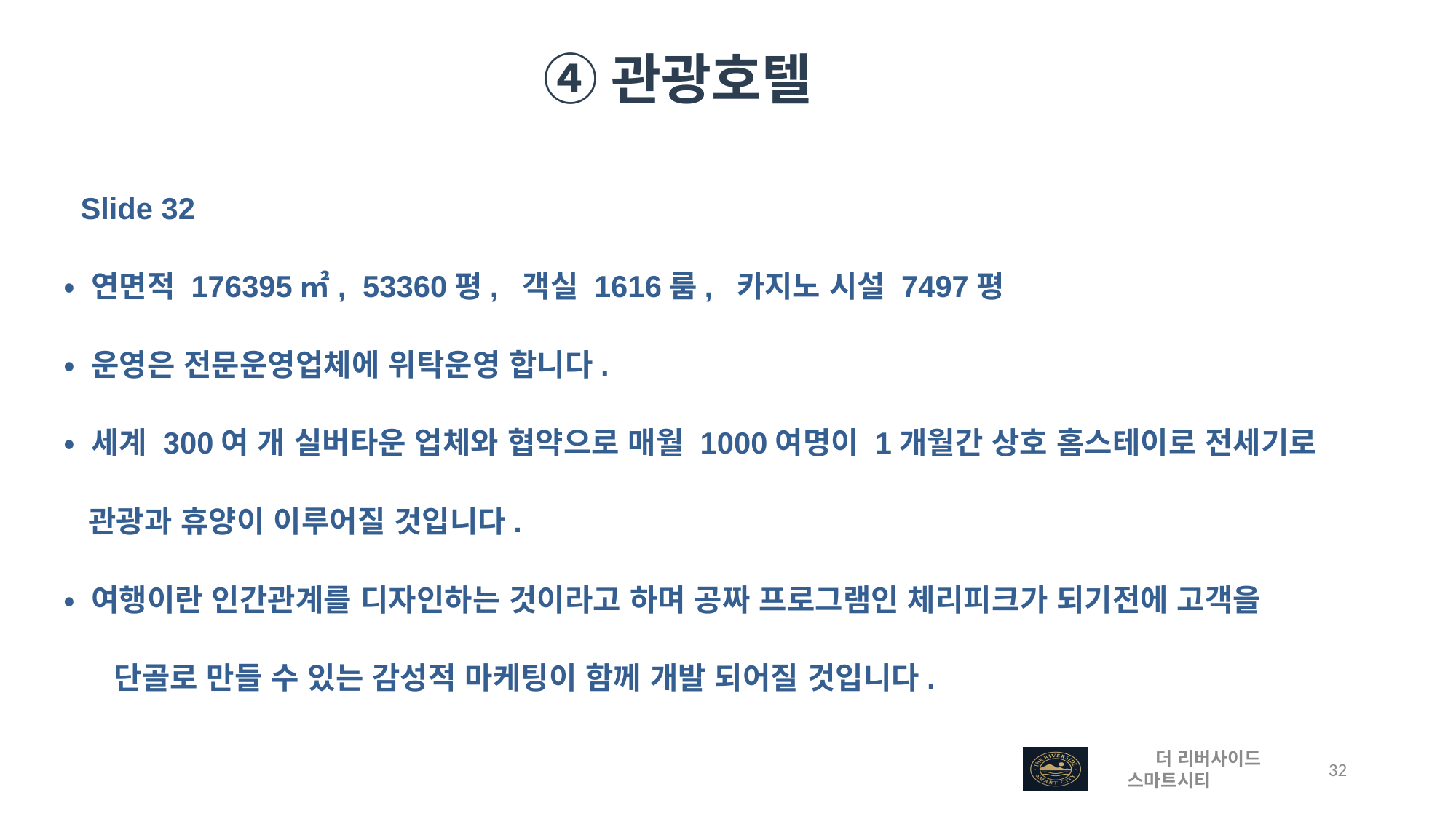

④관광호텔
  Slide 32
• 연면적 176395㎡,  53360평,  객실 1616룸,  카지노 시설 7497평
• 운영은 전문운영업체에 위탁운영 합니다.
• 세계 300여 개 실버타운 업체와 협약으로 매월 1000여명이 1개월간 상호 홈스테이로 전세기로
  관광과 휴양이 이루어질 것입니다.
• 여행이란 인간관계를 디자인하는 것이라고 하며 공짜 프로그램인 체리피크가 되기전에 고객을
     단골로 만들 수 있는 감성적 마케팅이 함께 개발 되어질 것입니다.
             더 리버사이드 스마트시티
  32